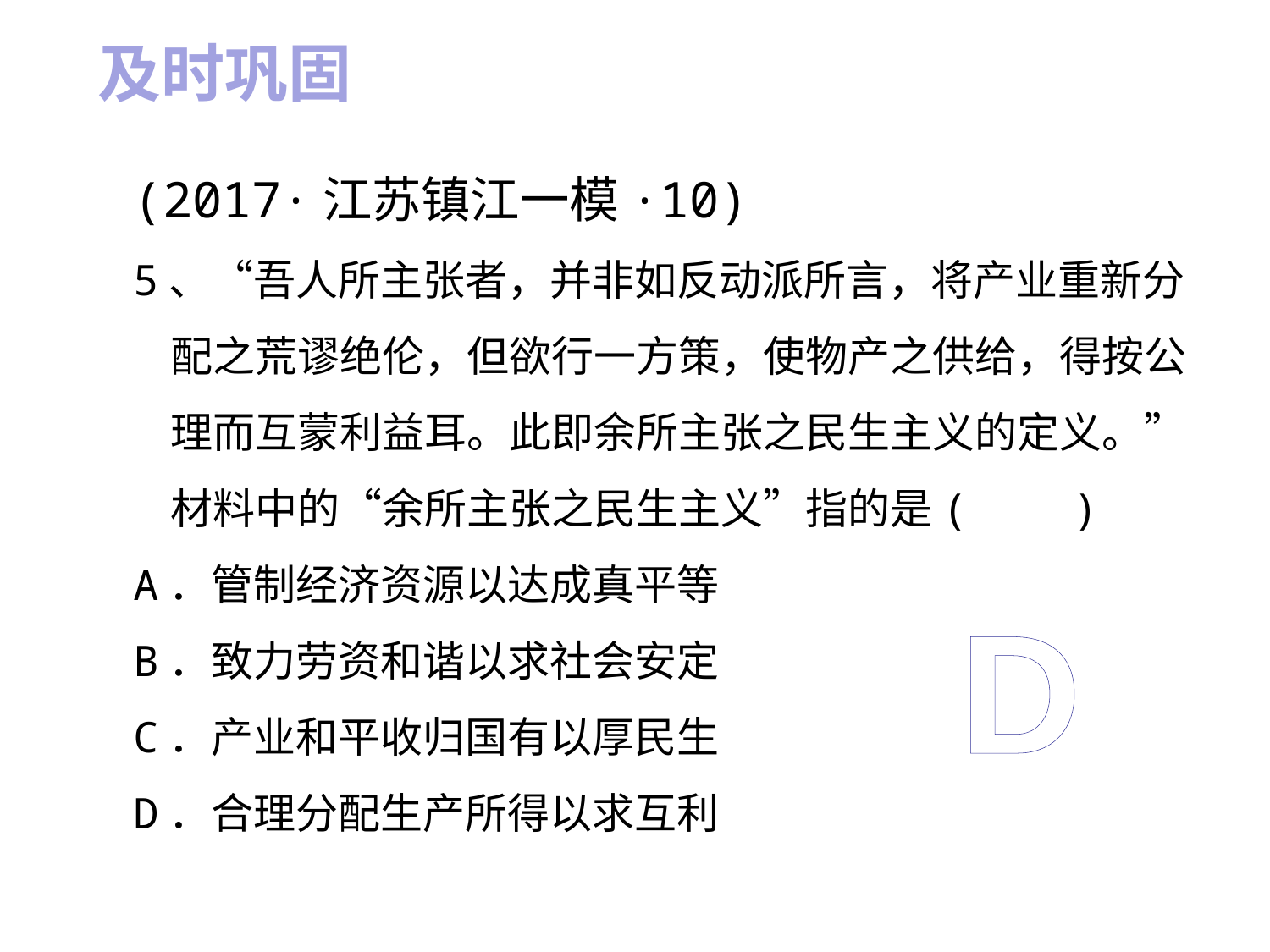

及时巩固
(2017·江苏镇江一模·10)
5、“吾人所主张者，并非如反动派所言，将产业重新分配之荒谬绝伦，但欲行一方策，使物产之供给，得按公理而互蒙利益耳。此即余所主张之民生主义的定义。”材料中的“余所主张之民生主义”指的是(　　)
A．管制经济资源以达成真平等
B．致力劳资和谐以求社会安定
C．产业和平收归国有以厚民生
D．合理分配生产所得以求互利
D